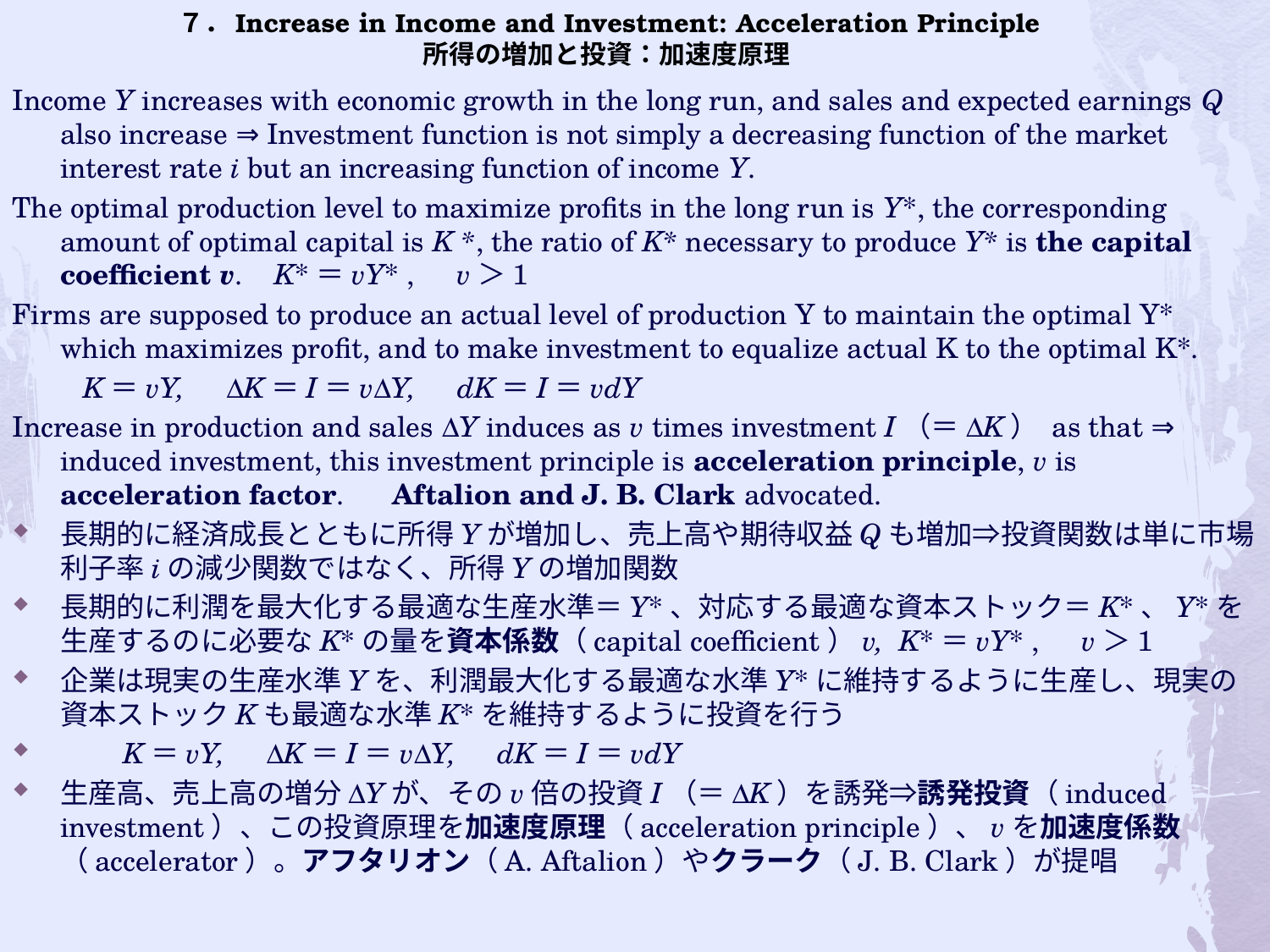

# ７．Increase in Income and Investment: Acceleration Principle 所得の増加と投資：加速度原理
Income Y increases with economic growth in the long run, and sales and expected earnings Q also increase ⇒ Investment function is not simply a decreasing function of the market interest rate i but an increasing function of income Y.
The optimal production level to maximize profits in the long run is Y*, the corresponding amount of optimal capital is K *, the ratio of K* necessary to produce Y* is the capital coefficient v.    K*＝vY* ,　v＞1
Firms are supposed to produce an actual level of production Y to maintain the optimal Y* which maximizes profit, and to make investment to equalize actual K to the optimal K*.
         K＝vY,　ΔK＝I＝vΔY,　dK＝I＝vdY
Increase in production and sales ΔY induces as v times investment I（＝ΔK） as that ⇒ induced investment, this investment principle is acceleration principle, v is acceleration factor.      Aftalion and J. B. Clark advocated.
長期的に経済成長とともに所得Yが増加し、売上高や期待収益Qも増加⇒投資関数は単に市場利子率iの減少関数ではなく、所得Yの増加関数
長期的に利潤を最大化する最適な生産水準＝Y*、対応する最適な資本ストック＝K*、Y*を生産するのに必要なK*の量を資本係数（capital coefficient）v,  K*＝vY* ,　v＞1
企業は現実の生産水準Yを、利潤最大化する最適な水準Y*に維持するように生産し、現実の資本ストックKも最適な水準K*を維持するように投資を行う
　　K＝vY,　ΔK＝I＝vΔY,　dK＝I＝vdY
生産高、売上高の増分ΔYが、そのv倍の投資I（＝ΔK）を誘発⇒誘発投資（induced investment）、この投資原理を加速度原理（acceleration principle）、vを加速度係数（accelerator）。アフタリオン（A. Aftalion）やクラーク（J. B. Clark）が提唱